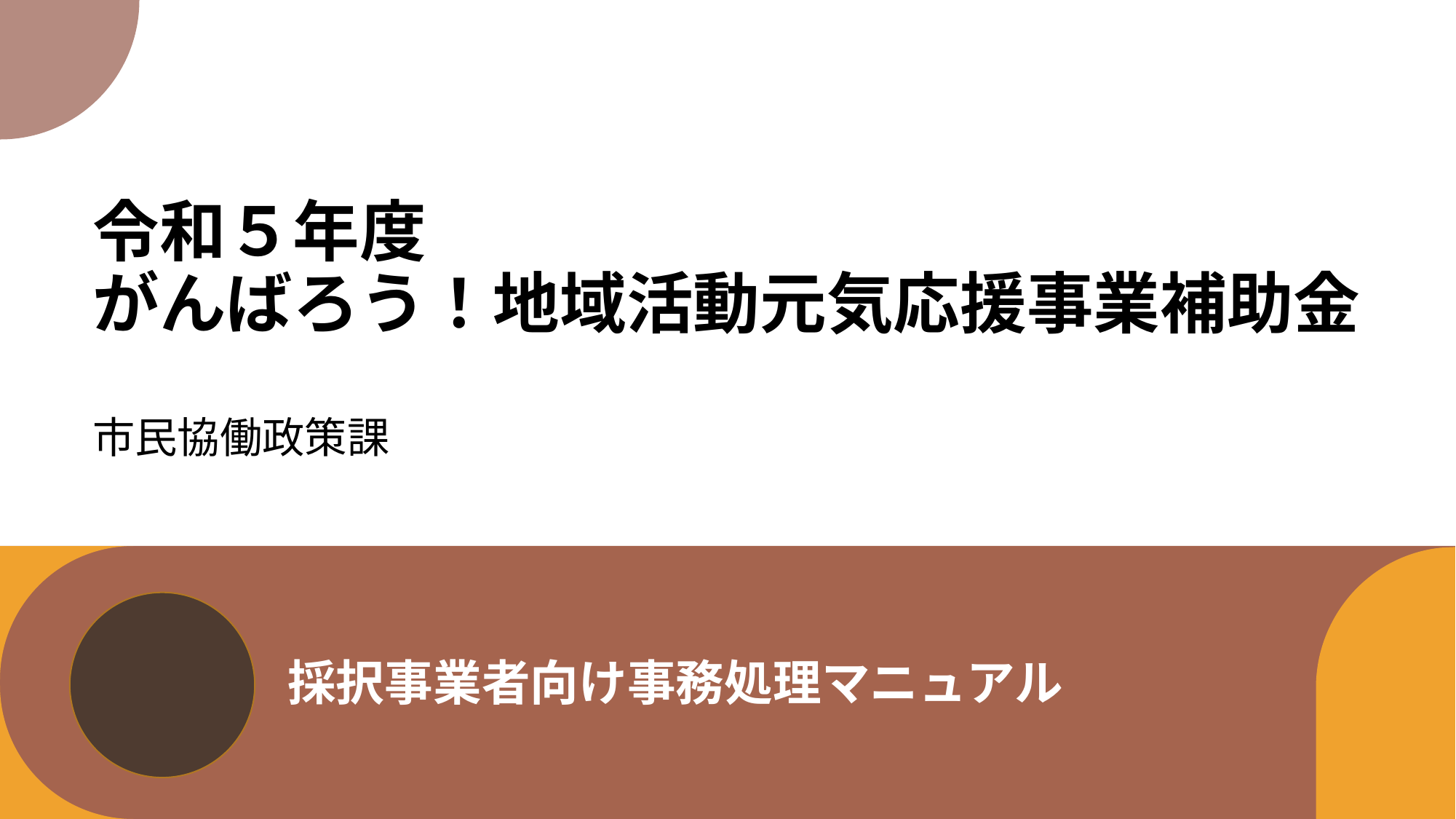

# 令和５年度 がんばろう！地域活動元気応援事業補助金
市民協働政策課
採択事業者向け事務処理マニュアル